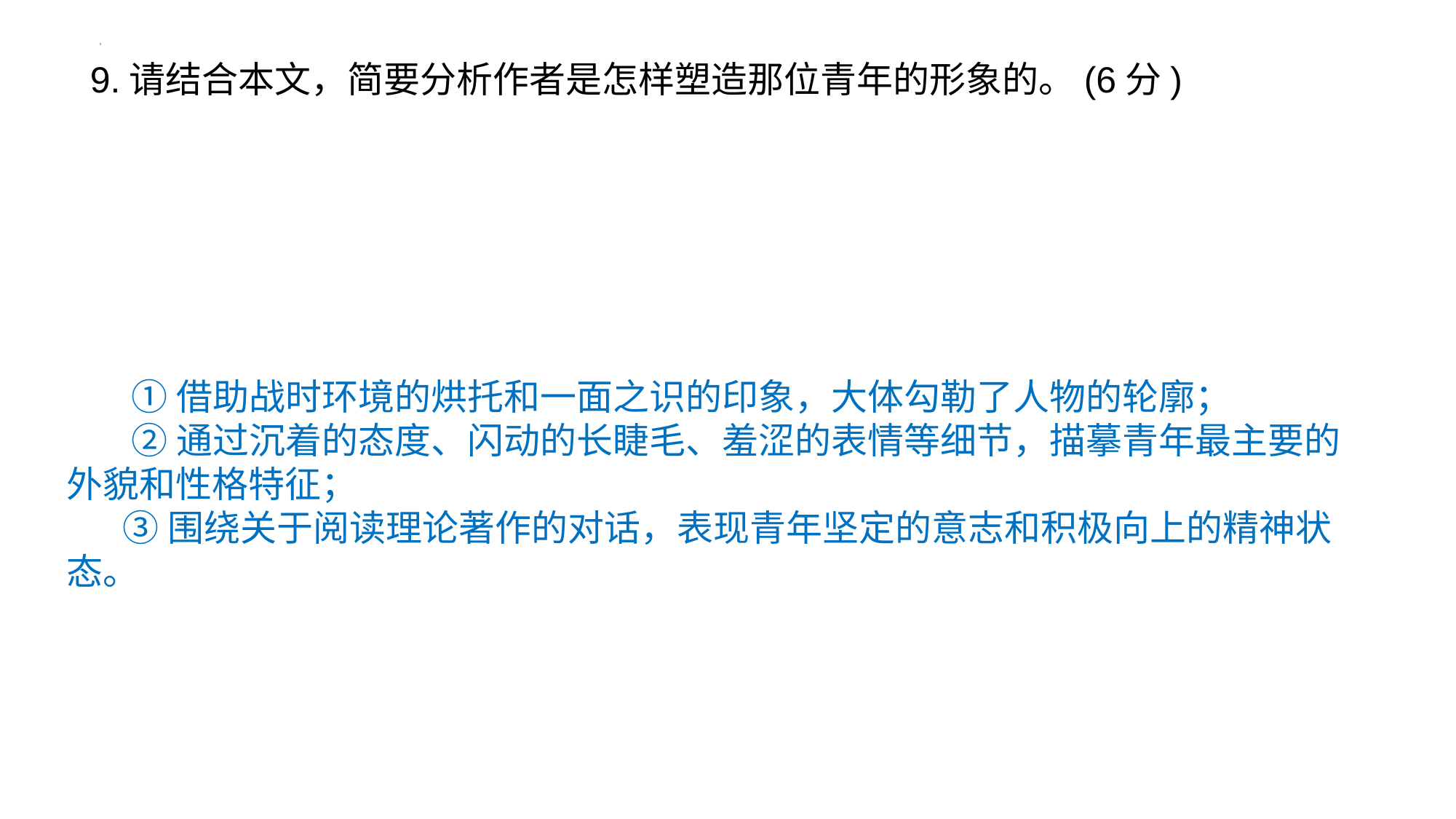

9.请结合本文，简要分析作者是怎样塑造那位青年的形象的。(6分)
    ①借助战时环境的烘托和一面之识的印象，大体勾勒了人物的轮廓；
    ②通过沉着的态度、闪动的长睫毛、羞涩的表情等细节，描摹青年最主要的外貌和性格特征；
   ③围绕关于阅读理论著作的对话，表现青年坚定的意志和积极向上的精神状态。